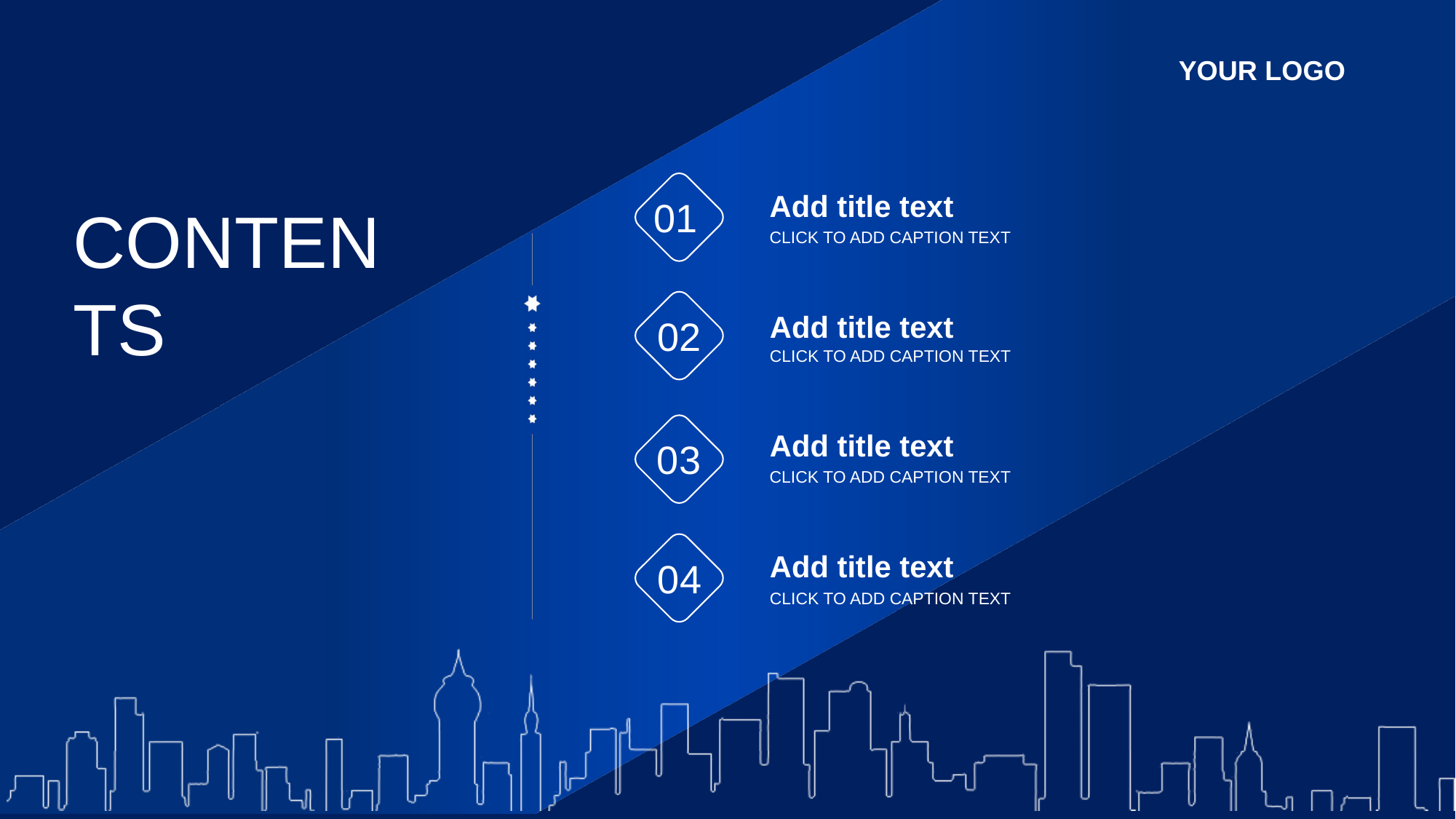

行业PPT模板http://www.1ppt.com/hangye/
Add title text
CLICK TO ADD CAPTION TEXT

01
CONTENTS

02
Add title text
CLICK TO ADD CAPTION TEXT
Add title text
CLICK TO ADD CAPTION TEXT

03
Add title text
CLICK TO ADD CAPTION TEXT

04